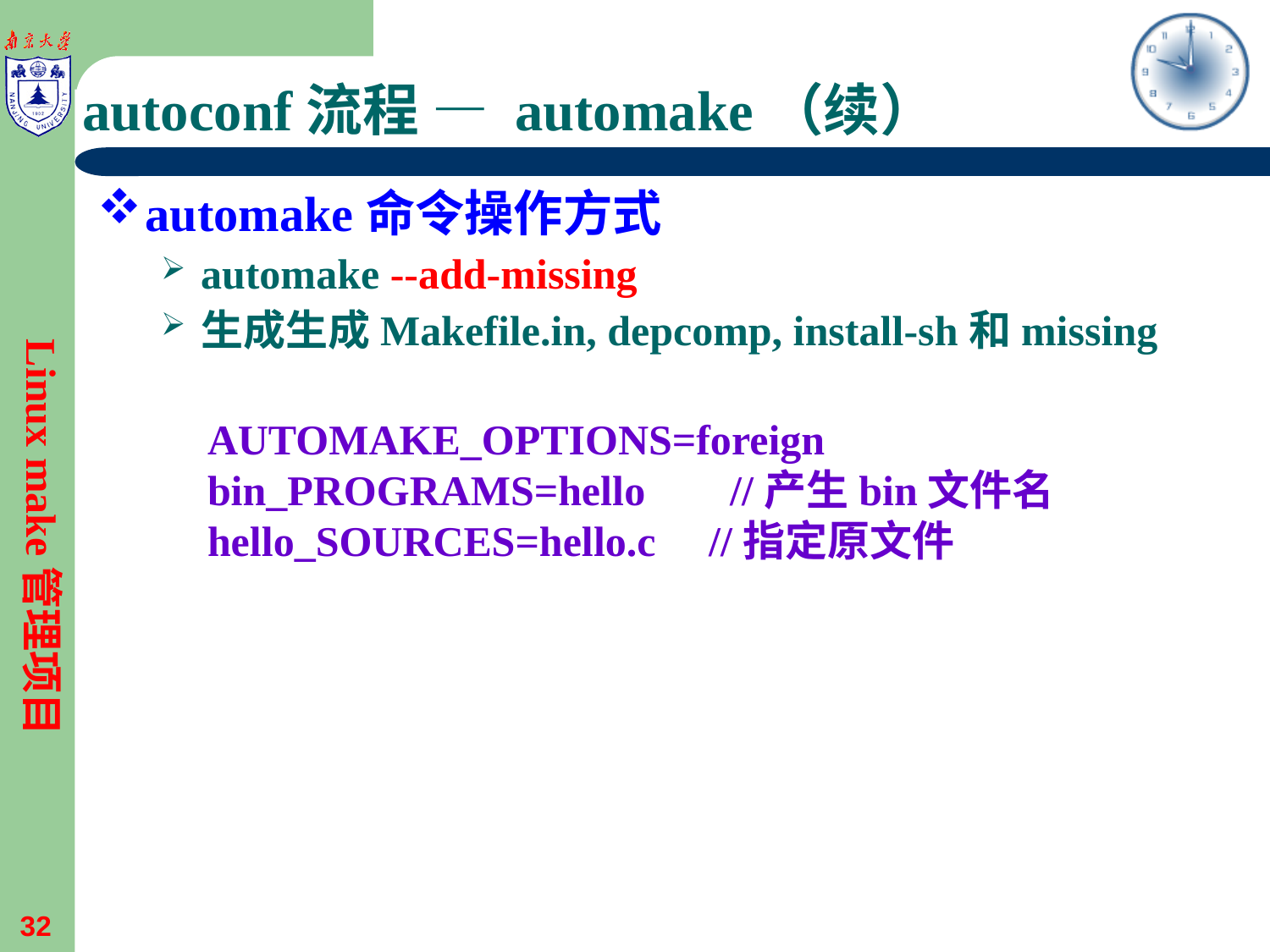

# autoconf流程 — automake（续）
automake命令操作方式
automake --add-missing
生成生成Makefile.in, depcomp, install-sh和missing
Linux make管理项目
AUTOMAKE_OPTIONS=foreign 
bin_PROGRAMS=hello        //产生bin文件名
hello_SOURCES=hello.c     //指定原文件
32